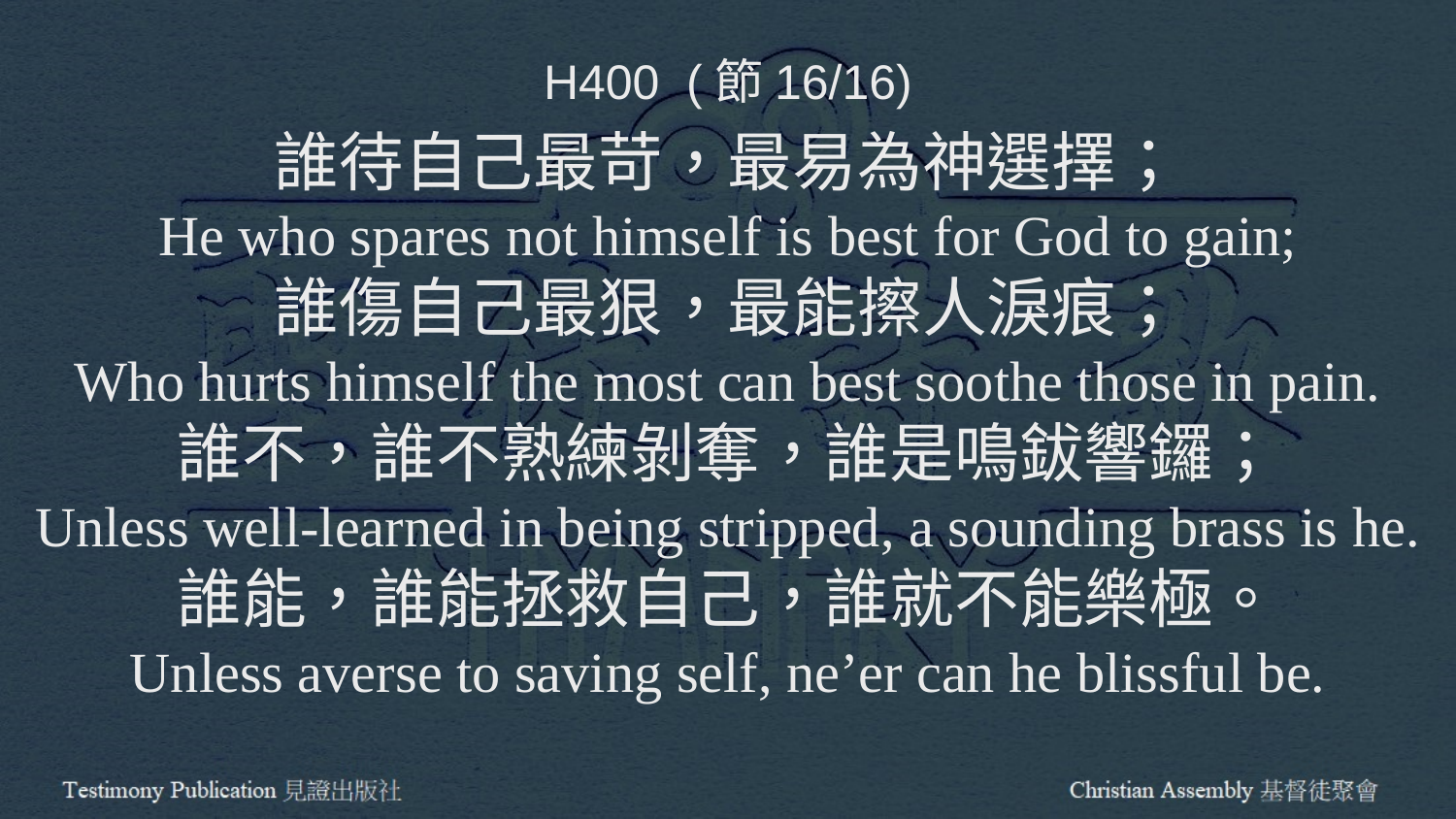

H400  (節16/16)
誰待自己最苛，最易為神選擇；
He who spares not himself is best for God to gain;
誰傷自己最狠，最能擦人淚痕；
Who hurts himself the most can best soothe those in pain.
誰不，誰不熟練剝奪，誰是鳴鈸響鑼；
Unless well-learned in being stripped, a sounding brass is he.
誰能，誰能拯救自己，誰就不能樂極。
Unless averse to saving self, ne’er can he blissful be.